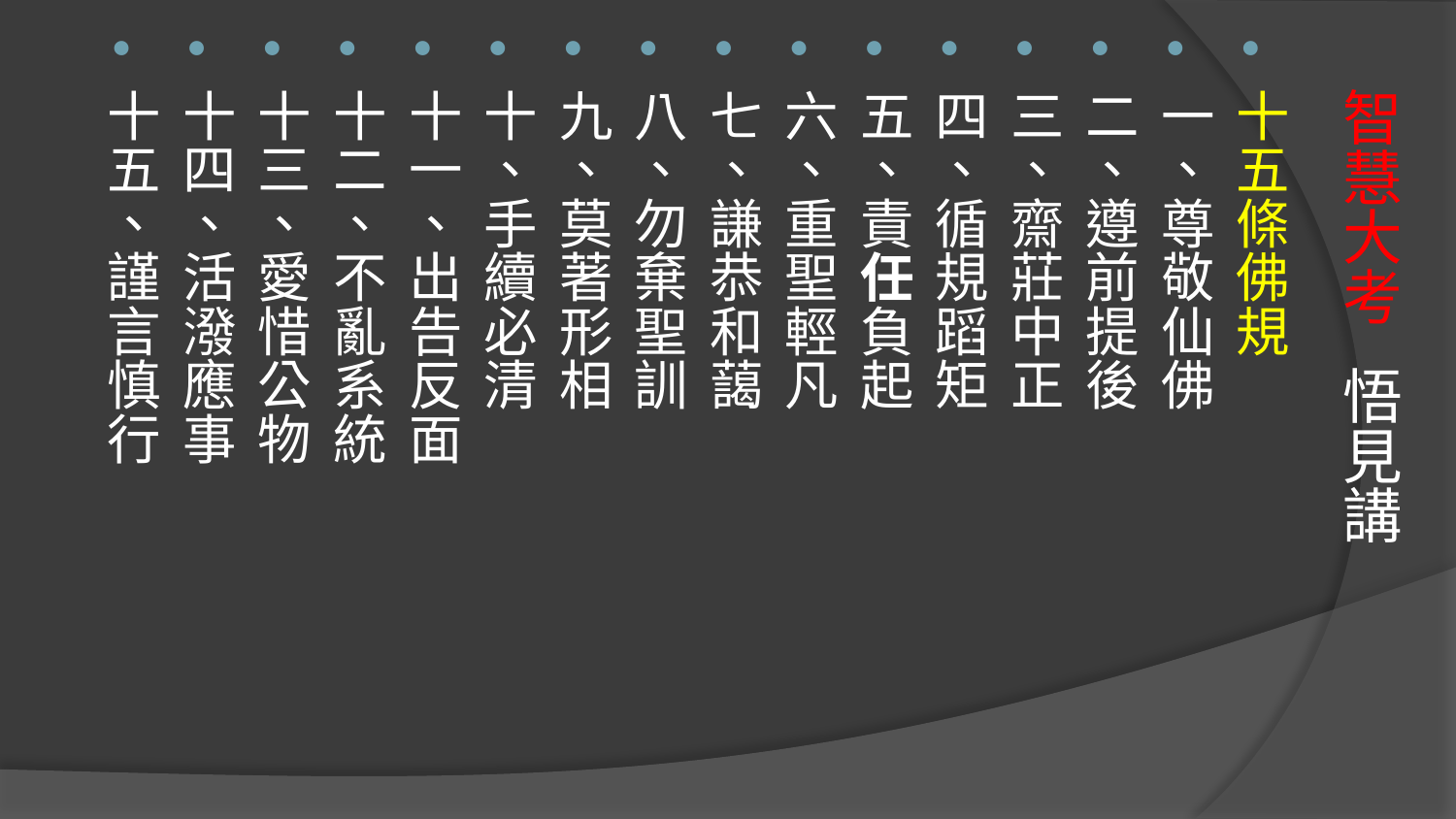

十五條佛規
一、尊敬仙佛
二、遵前提後
三、齋莊中正
四、循規蹈矩
五、責任負起
六、重聖輕凡
七、謙恭和藹
八、勿棄聖訓
九、莫著形相
十、手續必清
十一、出告反面
十二、不亂系統
十三、愛惜公物
十四、活潑應事
十五、謹言慎行

# 智慧大考   悟見講